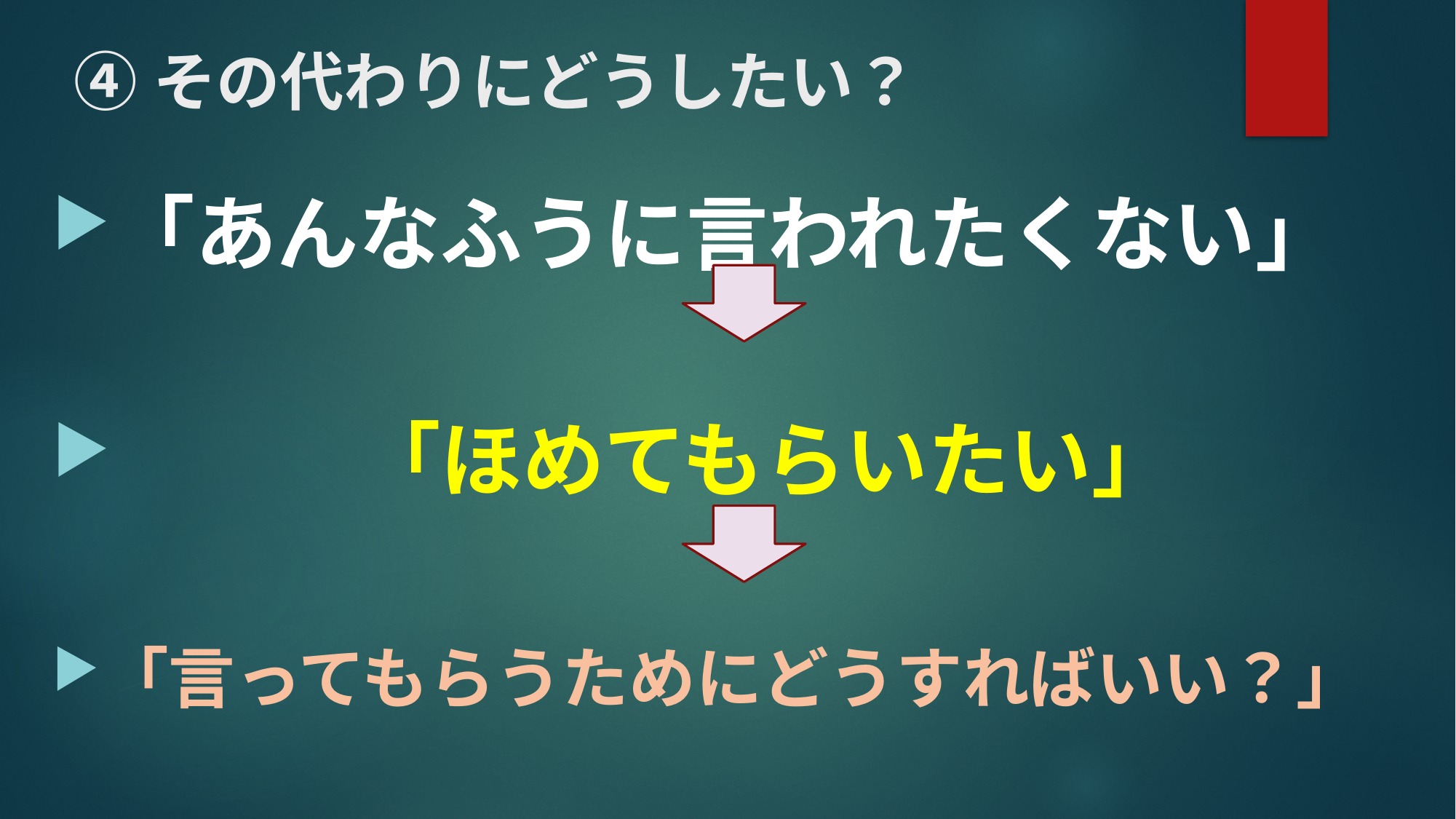

# ④その代わりにどうしたい？
「あんなふうに言われたくない」

　　　「ほめてもらいたい」

「言ってもらうためにどうすればいい？」